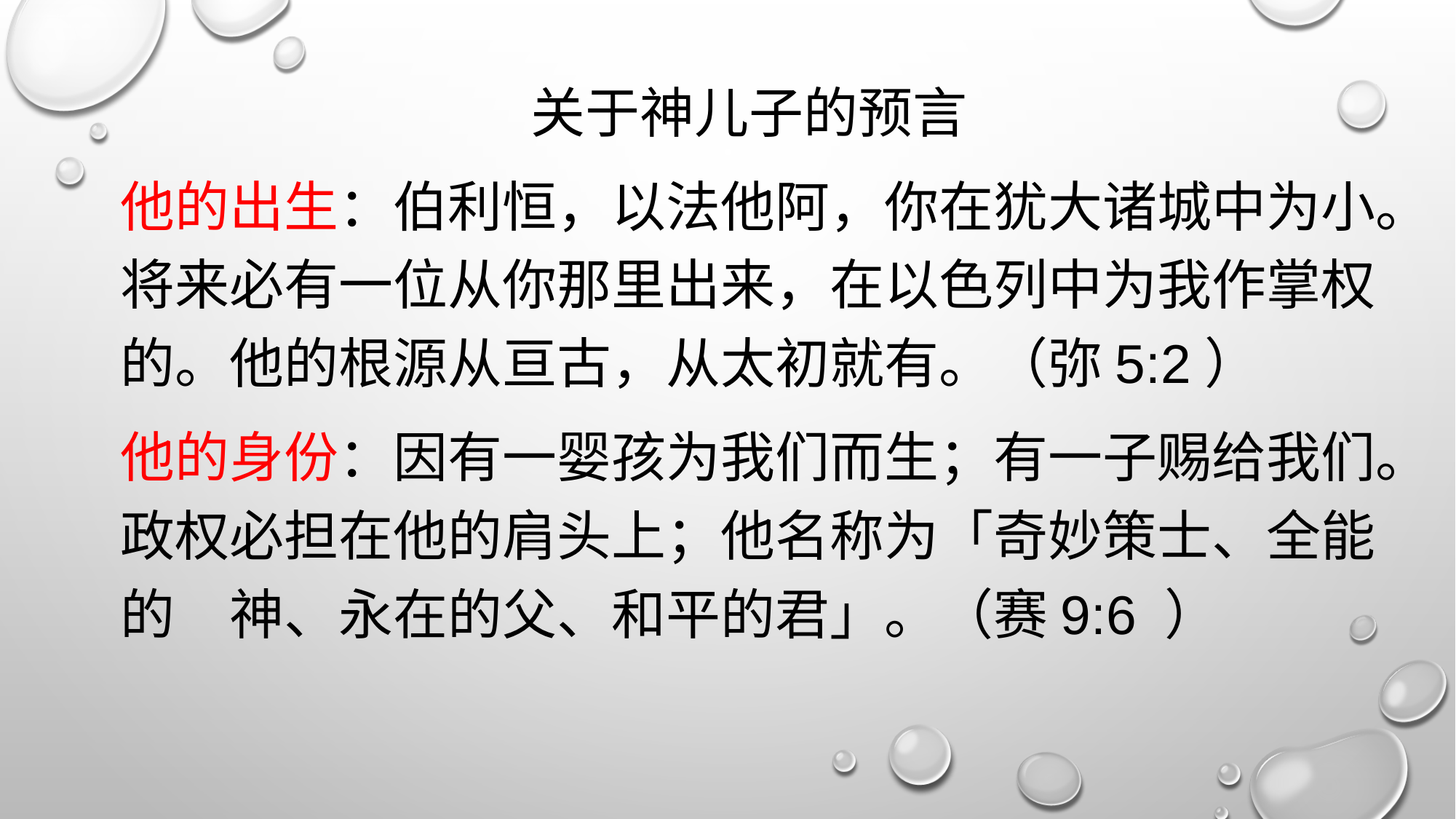

关于神儿子的预言
他的出生：伯利恒，以法他阿，你在犹大诸城中为小。将来必有一位从你那里出来，在以色列中为我作掌权的。他的根源从亘古，从太初就有。（弥5:2）
他的身份：因有一婴孩为我们而生；有一子赐给我们。政权必担在他的肩头上；他名称为「奇妙策士、全能的　神、永在的父、和平的君」。（赛9:6 ）